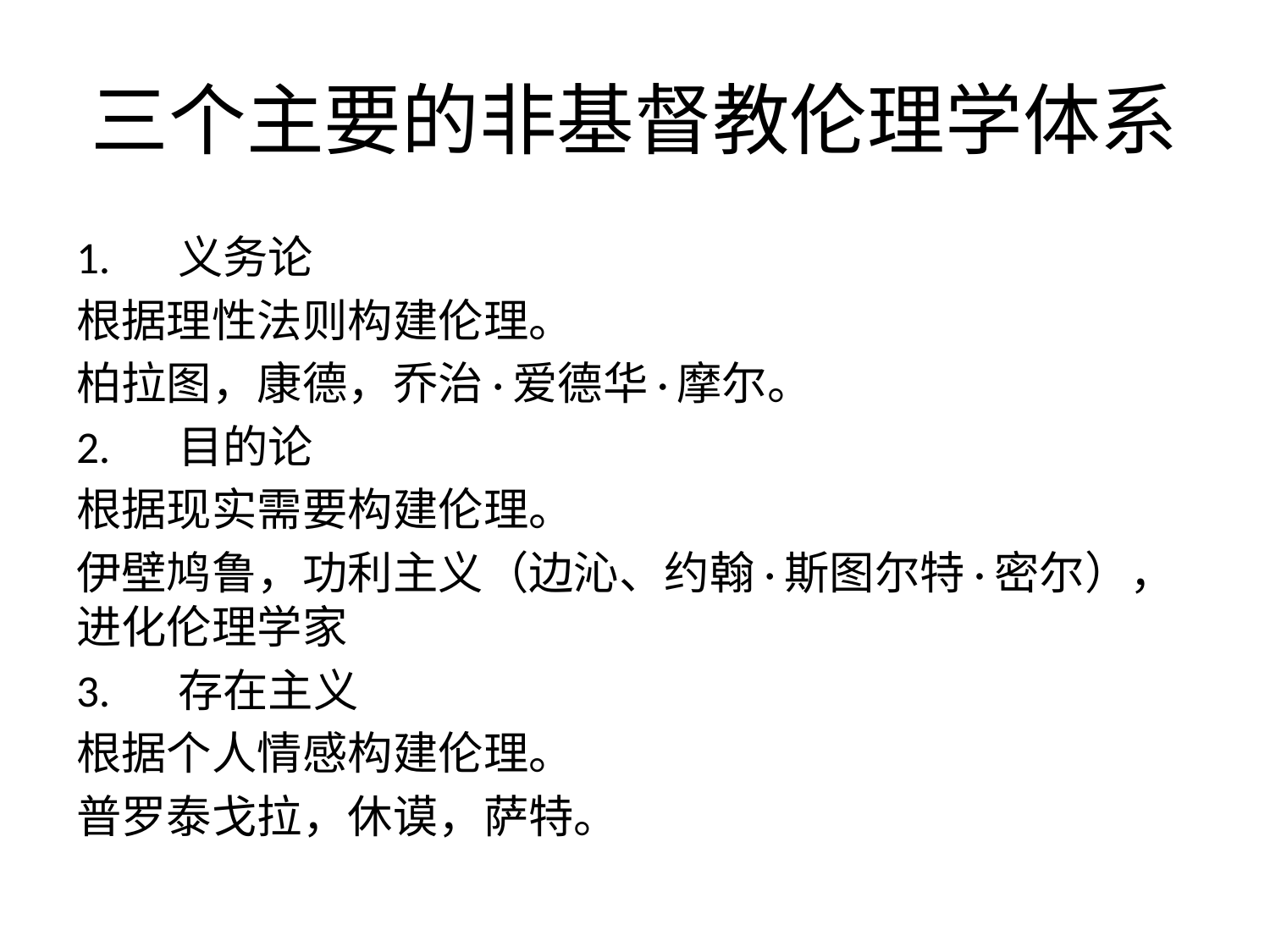

# 三个主要的非基督教伦理学体系
1.	义务论
根据理性法则构建伦理。
柏拉图，康德，乔治·爱德华·摩尔。
2.	目的论
根据现实需要构建伦理。
伊壁鸠鲁，功利主义（边沁、约翰·斯图尔特·密尔），进化伦理学家
3.	存在主义
根据个人情感构建伦理。
普罗泰戈拉，休谟，萨特。